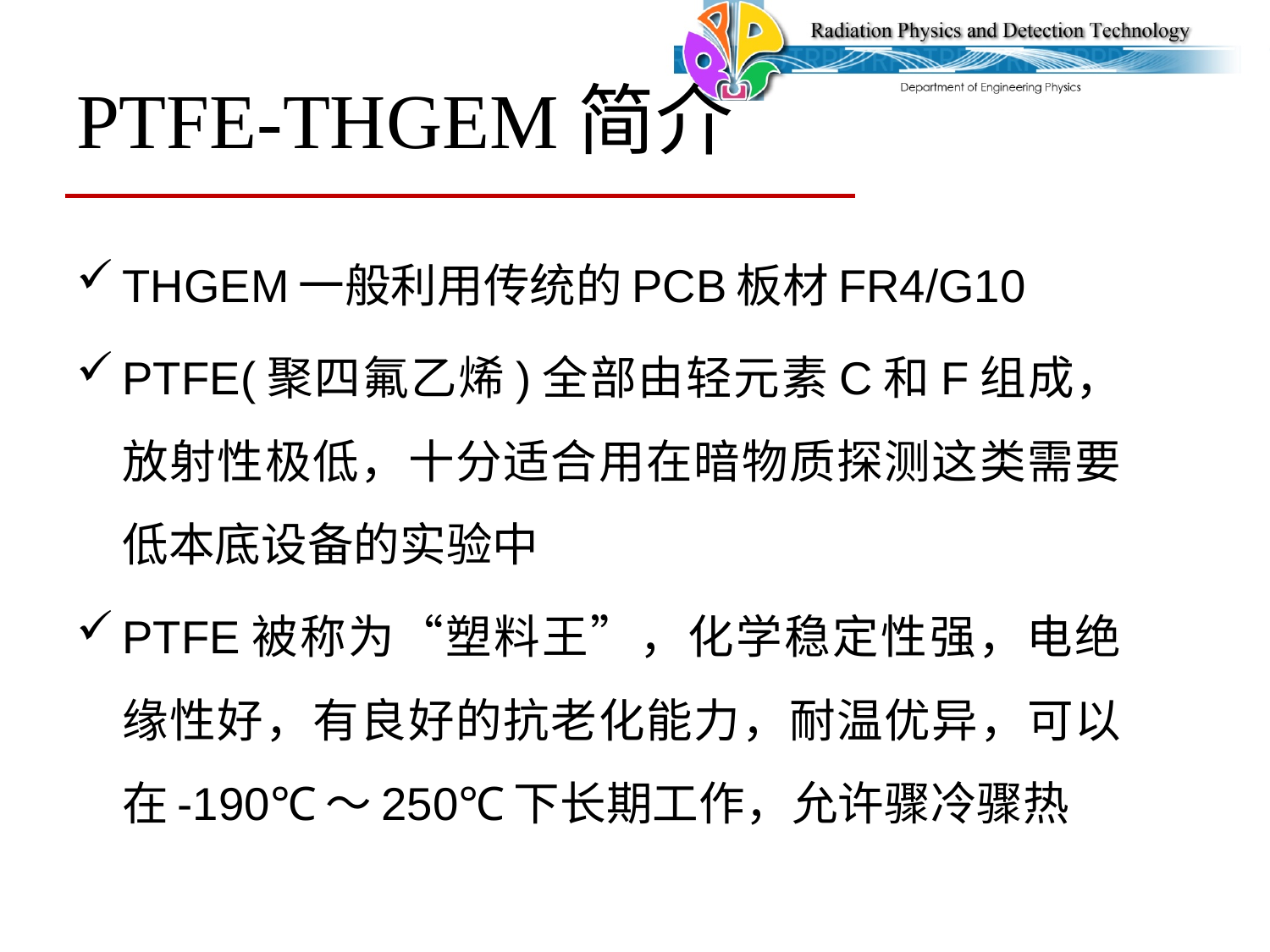

# PTFE-THGEM简介
THGEM一般利用传统的PCB板材FR4/G10
PTFE(聚四氟乙烯)全部由轻元素C和F组成，放射性极低，十分适合用在暗物质探测这类需要低本底设备的实验中
PTFE被称为“塑料王”，化学稳定性强，电绝缘性好，有良好的抗老化能力，耐温优异，可以在-190℃～250℃下长期工作，允许骤冷骤热